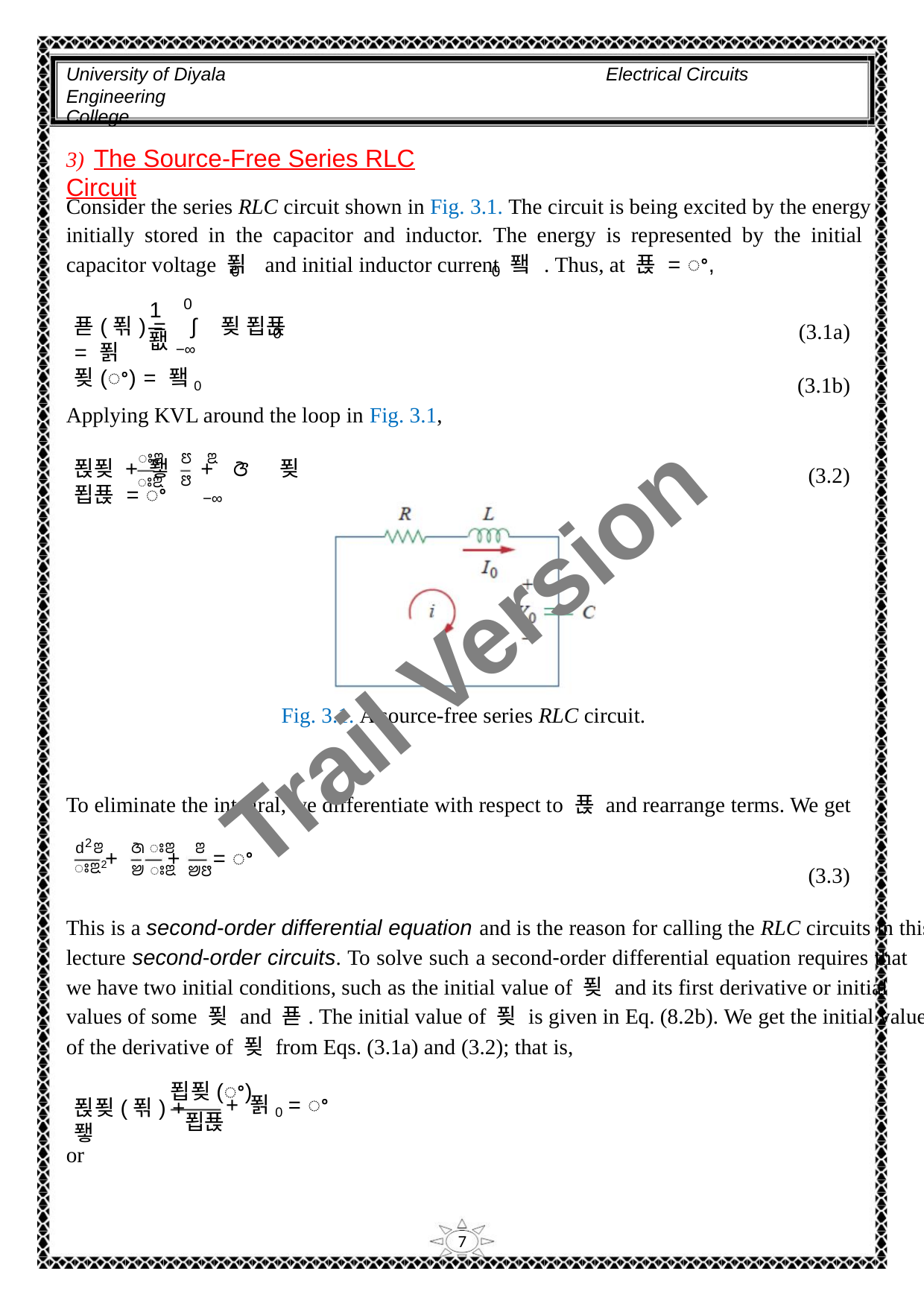

University of Diyala
Engineering College
Electrical Circuits
3) The Source‐Free Series RLC Circuit
Consider the series RLC circuit shown in Fig. 3.1. The circuit is being excited by the energy
initially stored in the capacitor and inductor. The energy is represented by the initial
capacitor voltage 푉 and initial inductor current 퐼 . Thus, at 푡 = ꢀ,
0
0
0
1
푣(푂) = ∫ 푖 푑푡 = 푉
(3.1a)
(3.1b)
0
퐶
−∞
푖(ꢀ) = 퐼0
Applying KVL around the loop in Fig. 3.1,
ꢃ
ꢁꢂ
ꢄ
푅푖 + 퐿 + ꢆ 푖 푑푡 = ꢀ
(3.2)
ꢅ
−∞
ꢁꢃ
Trail Version
Trail Version
Trail Version
Trail Version
Trail Version
Trail Version
Trail Version
Trail Version
Trail Version
Trail Version
Trail Version
Trail Version
Trail Version
Fig. 3.1. A source-free series RLC circuit.
To eliminate the integral, we differentiate with respect to 푡 and rearrange terms. We get
2
d ꢂ
ꢁꢃ2
ꢇ ꢁꢂ
ꢈ ꢁꢃ
ꢂ
+
+
= ꢀ
ꢈꢅ
(3.3)
This is a second‐order differential equation and is the reason for calling the RLC circuits in this
lecture second‐order circuits. To solve such a second‐order differential equation requires that
we have two initial conditions, such as the initial value of 푖 and its first derivative or initial
values of some 푖 and 푣. The initial value of 푖 is given in Eq. (8.2b). We get the initial value
of the derivative of 푖 from Eqs. (3.1a) and (3.2); that is,
푑푖(ꢀ)
푅푖(푂) + 퐿
+ 푉0 = ꢀ
푑푡
or
7